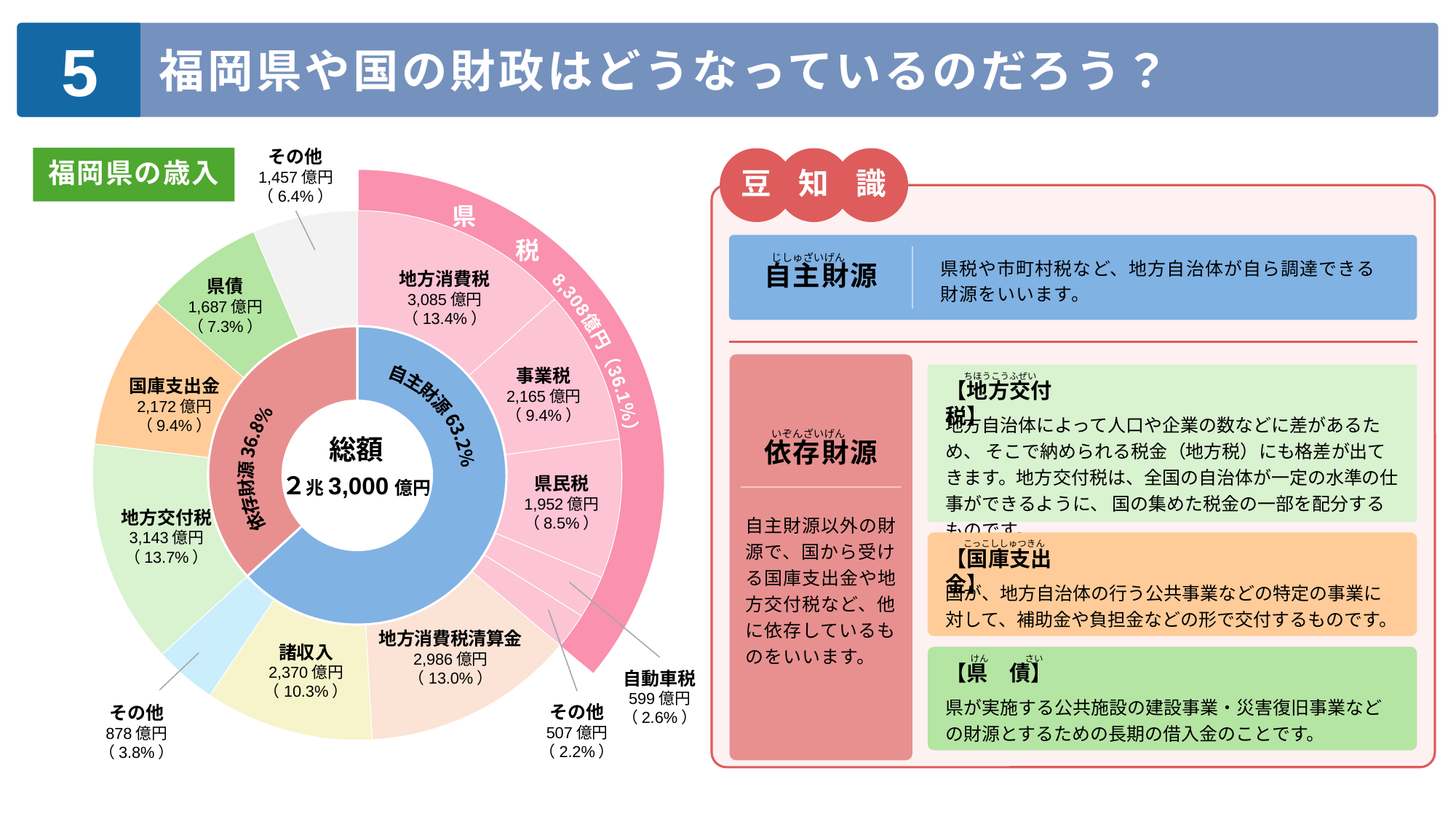

5
福岡県や国の財政はどうなっているのだろう？
その他
1,457億円
（6.4%）

福岡県の歳入

### Chart

| Category | 列1 |
|---|---|
| 県税 | 0.361 |
豆
知
識

県

### Chart

| Category | 福岡県の歳入 |
|---|---|
| 地方消費税 | 0.134 |
| 事業税 | 0.094 |
| 県民税 | 0.085 |
| 自動車税 | 0.026 |
| その他 | 0.022 |
| 地方消費税清算金 | 0.13 |
| 諸収入 | 0.103 |
| その他 | 0.038 |
| 地方交付税 | 0.137 |
| 国庫支出金 | 0.094 |
| 県債 | 0.073 |
| その他 | 0.064 |
8,308億円（36.1％）
7,424億円（34.8％）
税

じしゅざいげん
県税や市町村税など、地方自治体が自ら調達できる財源をいいます。
自主財源
地方消費税
3,085億円
（13.4%）
県債
1,687億円
（7.3%）

### Chart

| Category | 列1 |
|---|---|
| 自主財源 | 0.632 |
| 依存財源 | 0.368 |
事業税
2,165億円
（9.4%）
ちほうこうふぜい
依存財源 36.8%

国庫支出金
2,172億円
（9.4%）
自主財源 63.2%
【地方交付税】

地方自治体によって人口や企業の数などに差があるため、 そこで納められる税金（地方税）にも格差が出てきます。地方交付税は、全国の自治体が一定の水準の仕事ができるように、 国の集めた税金の一部を配分するものです。
いぞんざいげん
総額
依存財源
県民税
1,952億円
（8.5%）
２兆3,000億円
地方交付税
3,143億円
（13.7%）
自主財源以外の財源で、国から受ける国庫支出金や地方交付税など、他に依存しているものをいいます。
こっこししゅつきん

【国庫支出金】
国が、地方自治体の行う公共事業などの特定の事業に対して、補助金や負担金などの形で交付するものです。
地方消費税清算金
2,986億円
（13.0%）
諸収入
2,370億円
（10.3%）
けん　　　　さい

【県　債】
自動車税
599億円
（2.6%）
県が実施する公共施設の建設事業・災害復旧事業などの財源とするための長期の借入金のことです。
その他
507億円
（2.2%）
その他
878億円
（3.8%）